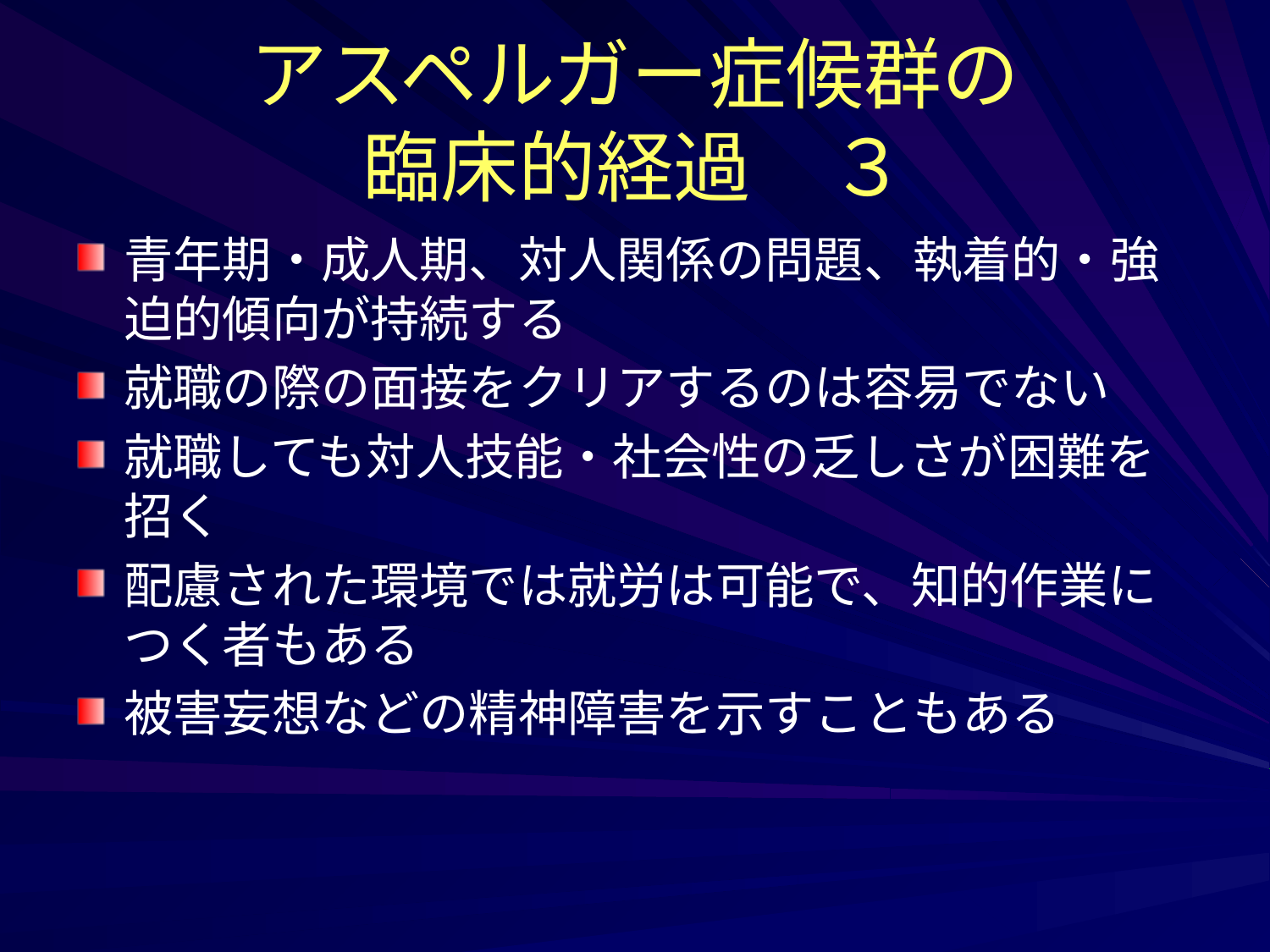

# アスペルガー症候群の 臨床的経過　３
青年期・成人期、対人関係の問題、執着的・強迫的傾向が持続する
就職の際の面接をクリアするのは容易でない
就職しても対人技能・社会性の乏しさが困難を招く
配慮された環境では就労は可能で、知的作業につく者もある
被害妄想などの精神障害を示すこともある